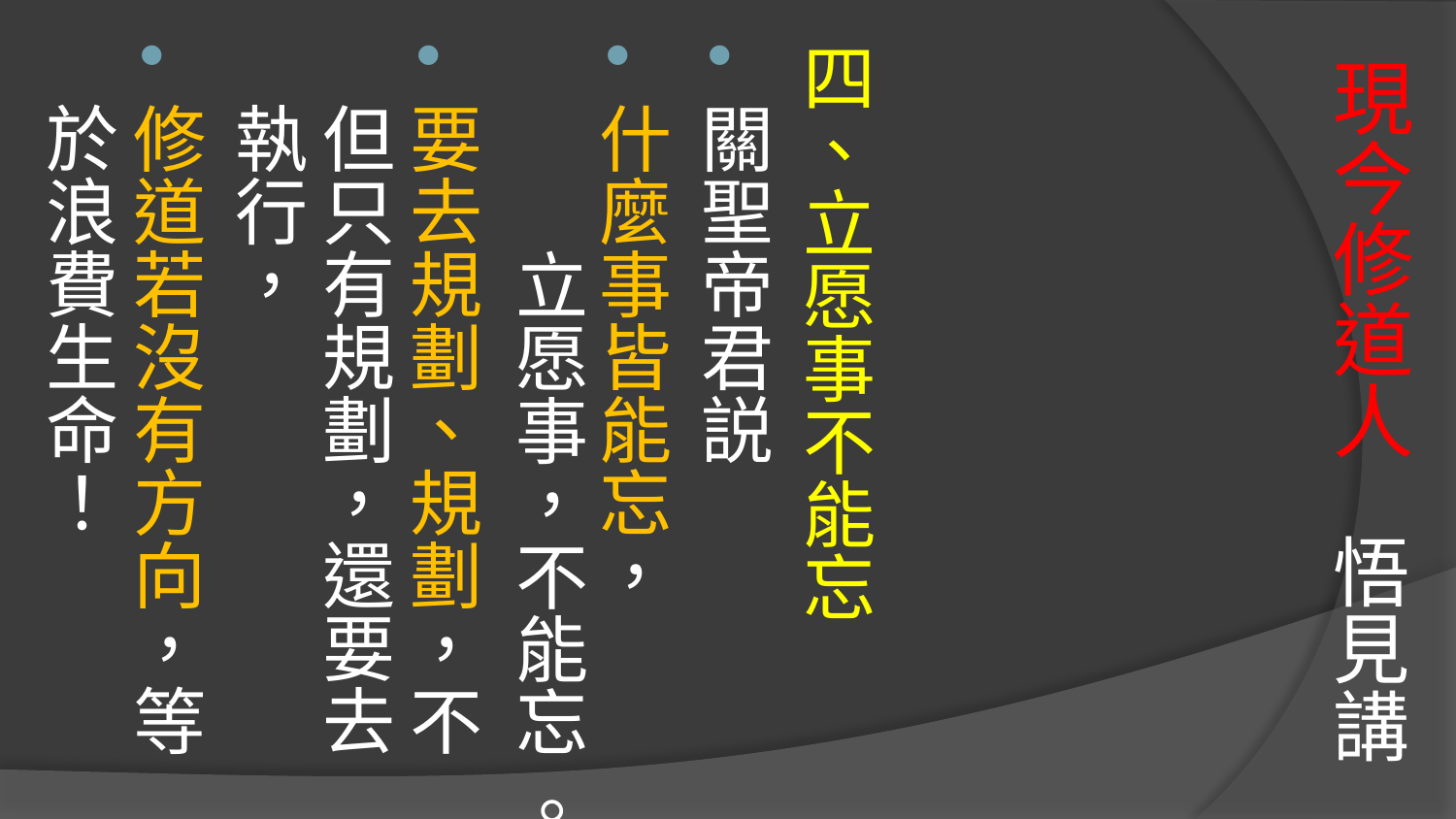

四、立愿事不能忘
關聖帝君説
什麼事皆能忘，                    立愿事，不能忘 。
要去規劃、規劃，不但只有規劃，還要去執行，
修道若沒有方向，等於浪費生命！
# 現今修道人    悟見講